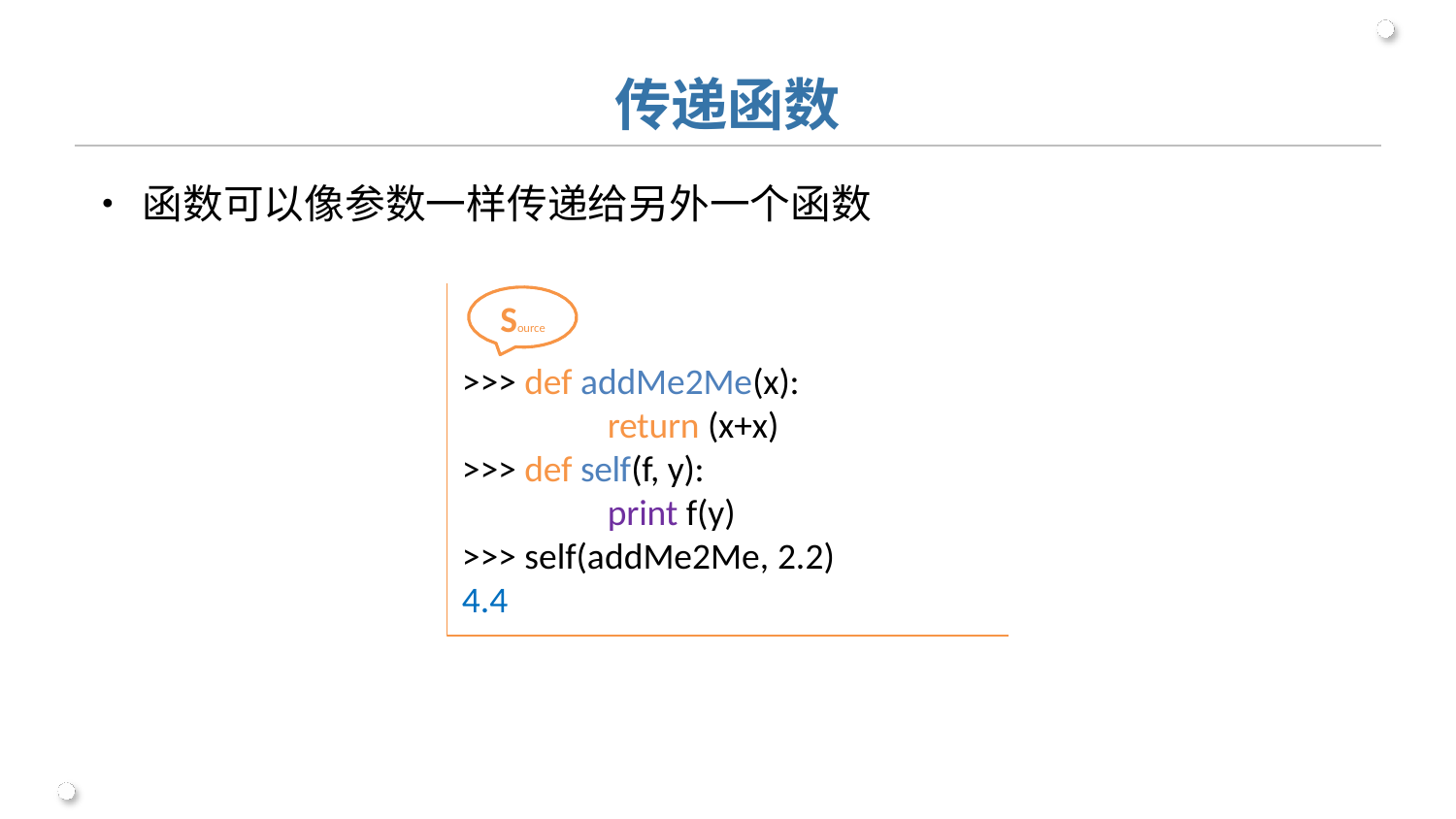

# 传递函数
•	函数可以像参数一样传递给另外一个函数

Source
>>> def addMe2Me(x):
return (x+x)
>>> def self(f, y):
print f(y)
>>> self(addMe2Me, 2.2)
4.4